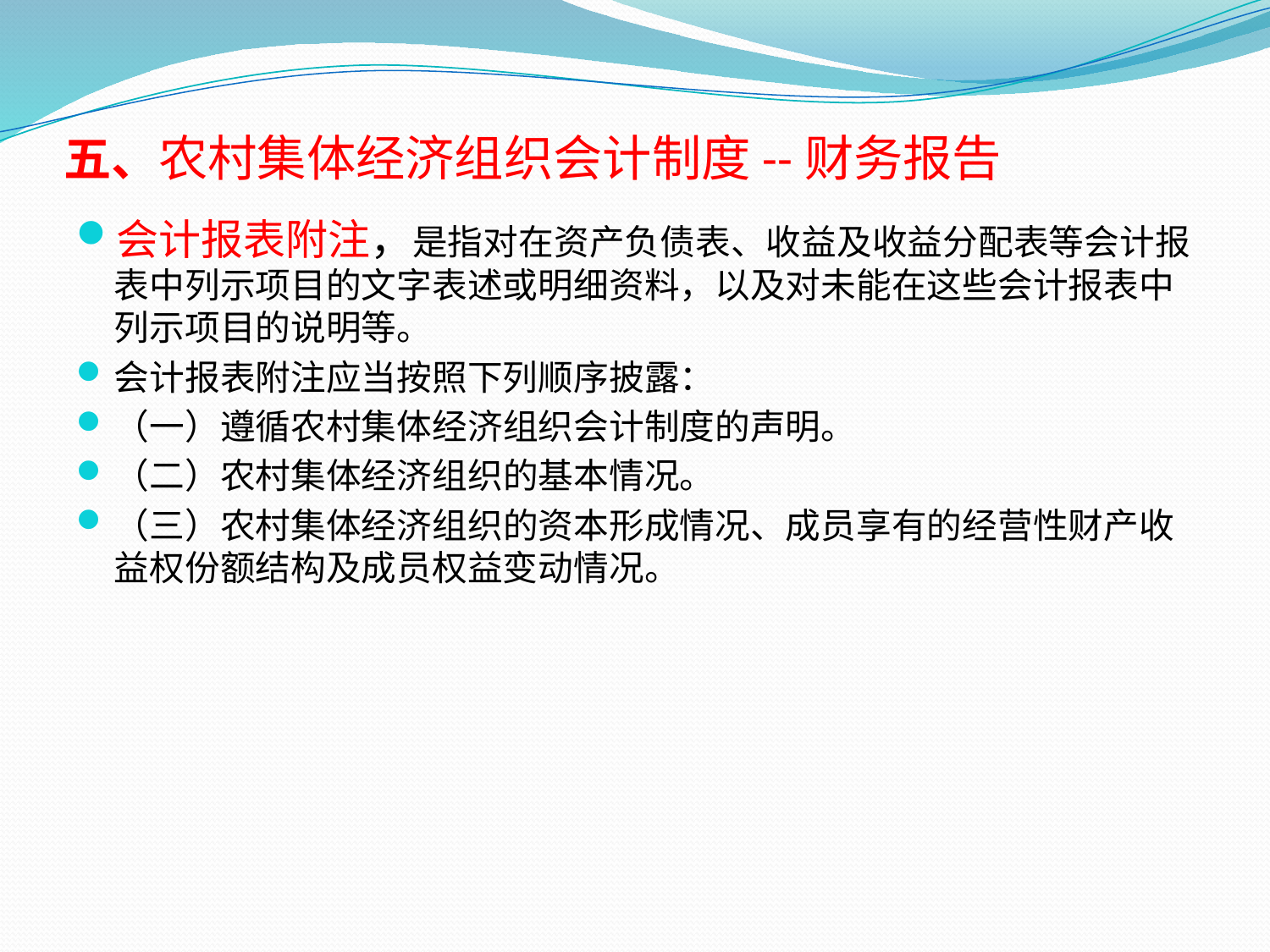

# 五、农村集体经济组织会计制度--财务报告
会计报表附注，是指对在资产负债表、收益及收益分配表等会计报表中列示项目的文字表述或明细资料，以及对未能在这些会计报表中列示项目的说明等。
会计报表附注应当按照下列顺序披露：
（一）遵循农村集体经济组织会计制度的声明。
（二）农村集体经济组织的基本情况。
（三）农村集体经济组织的资本形成情况、成员享有的经营性财产收益权份额结构及成员权益变动情况。